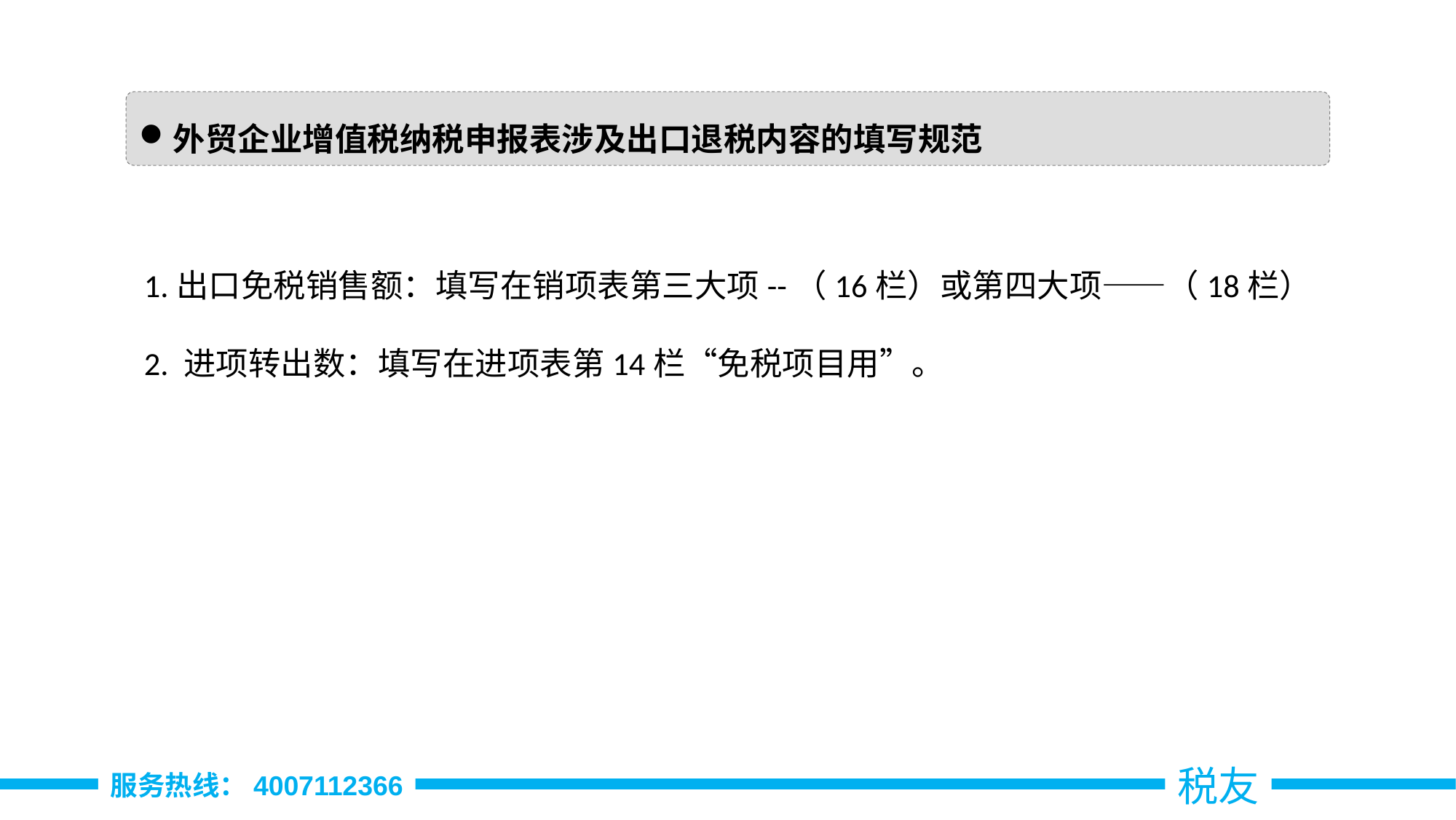

外贸企业增值税纳税申报表涉及出口退税内容的填写规范
 1.出口免税销售额：填写在销项表第三大项--（16栏）或第四大项——（18栏）
 2. 进项转出数：填写在进项表第14栏“免税项目用”。